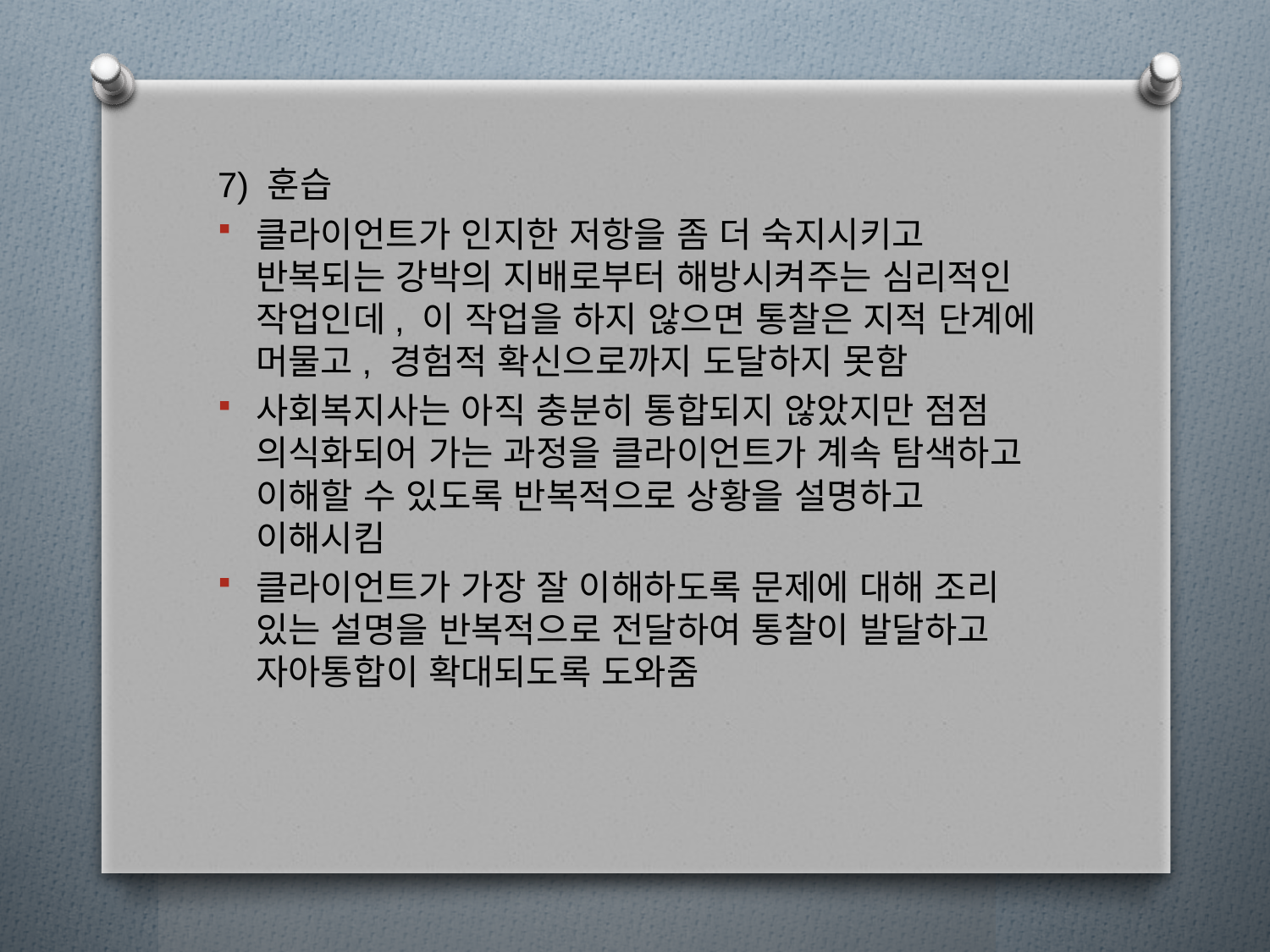

7) 훈습
클라이언트가 인지한 저항을 좀 더 숙지시키고 반복되는 강박의 지배로부터 해방시켜주는 심리적인 작업인데, 이 작업을 하지 않으면 통찰은 지적 단계에 머물고, 경험적 확신으로까지 도달하지 못함
사회복지사는 아직 충분히 통합되지 않았지만 점점 의식화되어 가는 과정을 클라이언트가 계속 탐색하고 이해할 수 있도록 반복적으로 상황을 설명하고 이해시킴
클라이언트가 가장 잘 이해하도록 문제에 대해 조리 있는 설명을 반복적으로 전달하여 통찰이 발달하고 자아통합이 확대되도록 도와줌